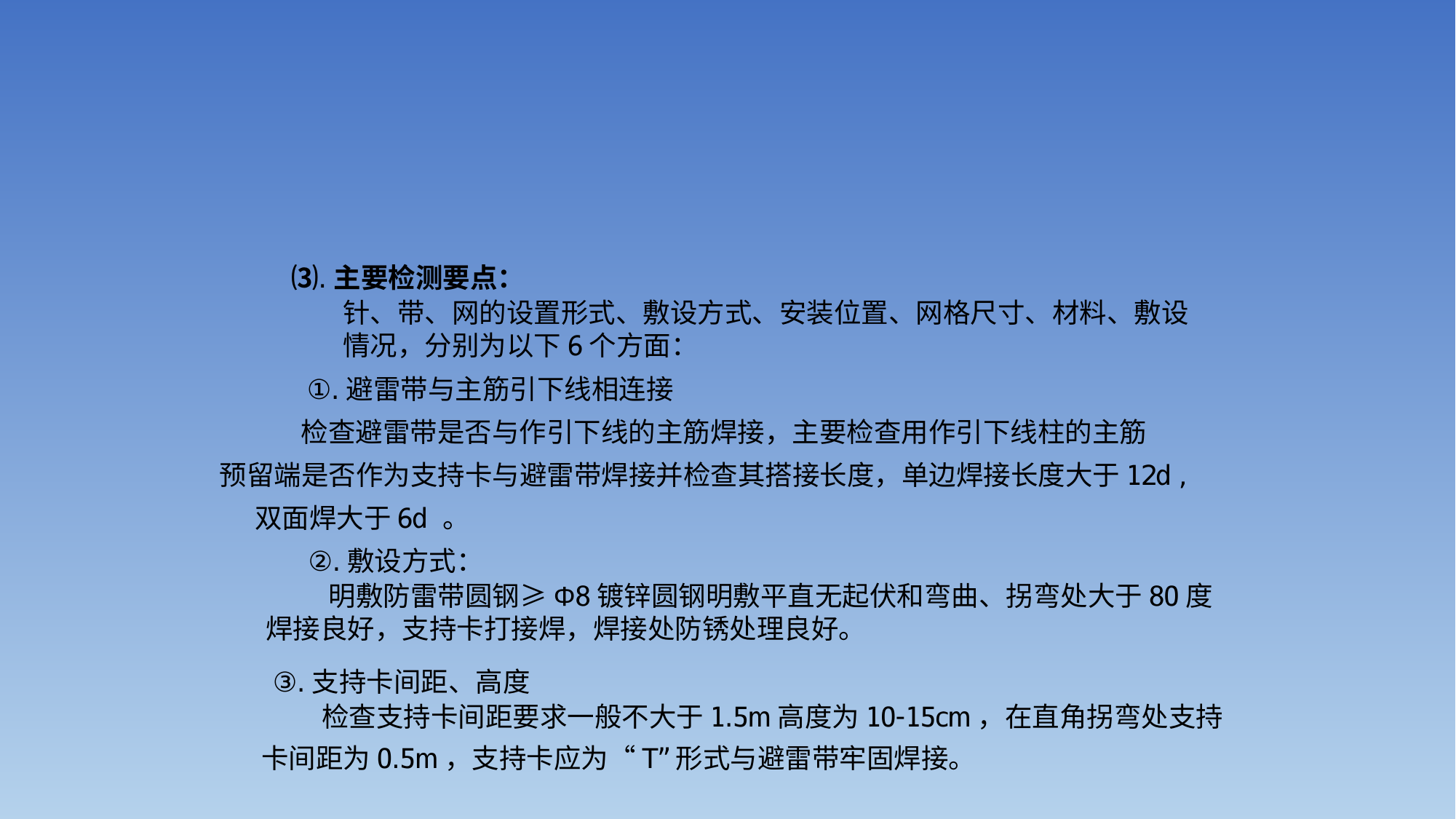

#

⑶.主要检测要点：
针、带、网的设置形式、敷设方式、安装位置、网格尺寸、材料、敷设
情况，分别为以下6个方面：
①.避雷带与主筋引下线相连接
  检查避雷带是否与作引下线的主筋焊接，主要检查用作引下线柱的主筋
预留端是否作为支持卡与避雷带焊接并检查其搭接长度，单边焊接长度大于12d ,

双面焊大于6d 。
②.敷设方式：
明敷防雷带圆钢≥Φ8镀锌圆钢明敷平直无起伏和弯曲、拐弯处大于80度

焊接良好，支持卡打接焊，焊接处防锈处理良好。
③.支持卡间距、高度
检查支持卡间距要求一般不大于1.5m高度为10-15cm，在直角拐弯处支持

卡间距为0.5m，支持卡应为“T”形式与避雷带牢固焊接。